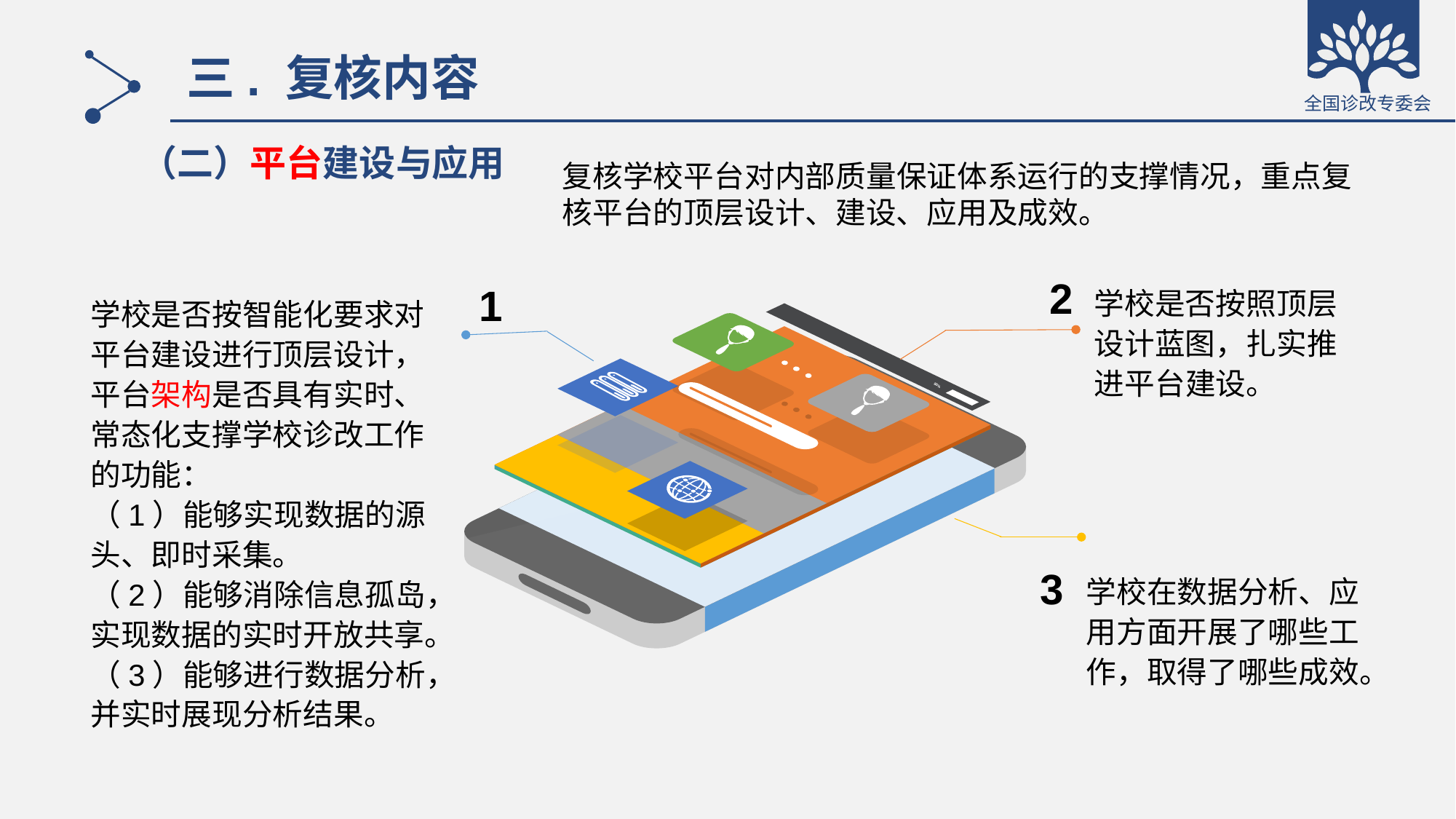

# 三. 复核内容
（二）平台建设与应用
复核学校平台对内部质量保证体系运行的支撑情况，重点复核平台的顶层设计、建设、应用及成效。
2
1
学校是否按照顶层设计蓝图，扎实推进平台建设。
学校是否按智能化要求对平台建设进行顶层设计，平台架构是否具有实时、常态化支撑学校诊改工作的功能：
（1）能够实现数据的源头、即时采集。
（2）能够消除信息孤岛，实现数据的实时开放共享。
（3）能够进行数据分析，并实时展现分析结果。

80%

3
学校在数据分析、应用方面开展了哪些工作，取得了哪些成效。